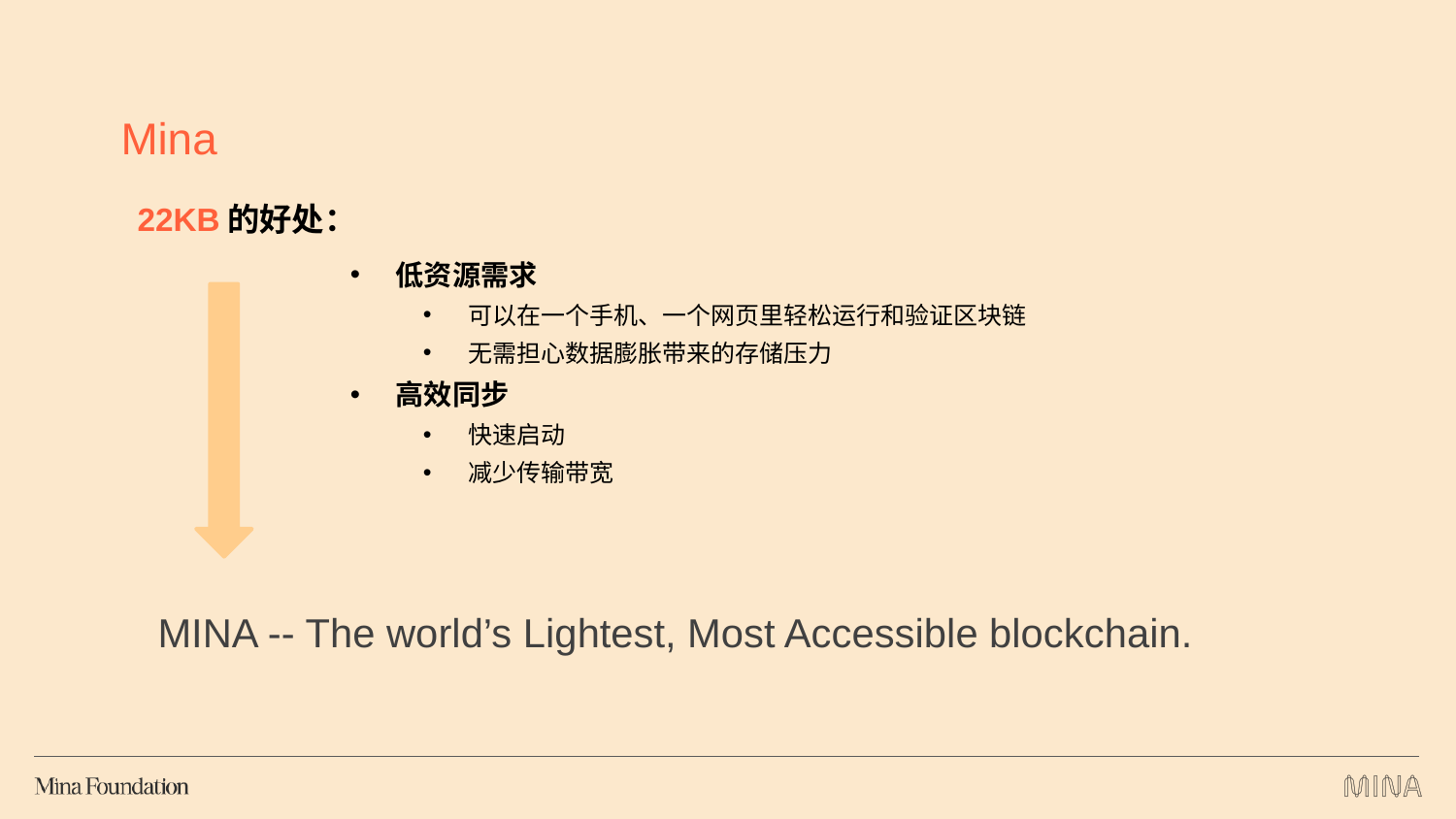

Mina
22KB的好处：

低资源需求
可以在一个手机、一个网页里轻松运行和验证区块链
无需担心数据膨胀带来的存储压力
高效同步
快速启动
减少传输带宽

MINA -- The world’s Lightest, Most Accessible blockchain.